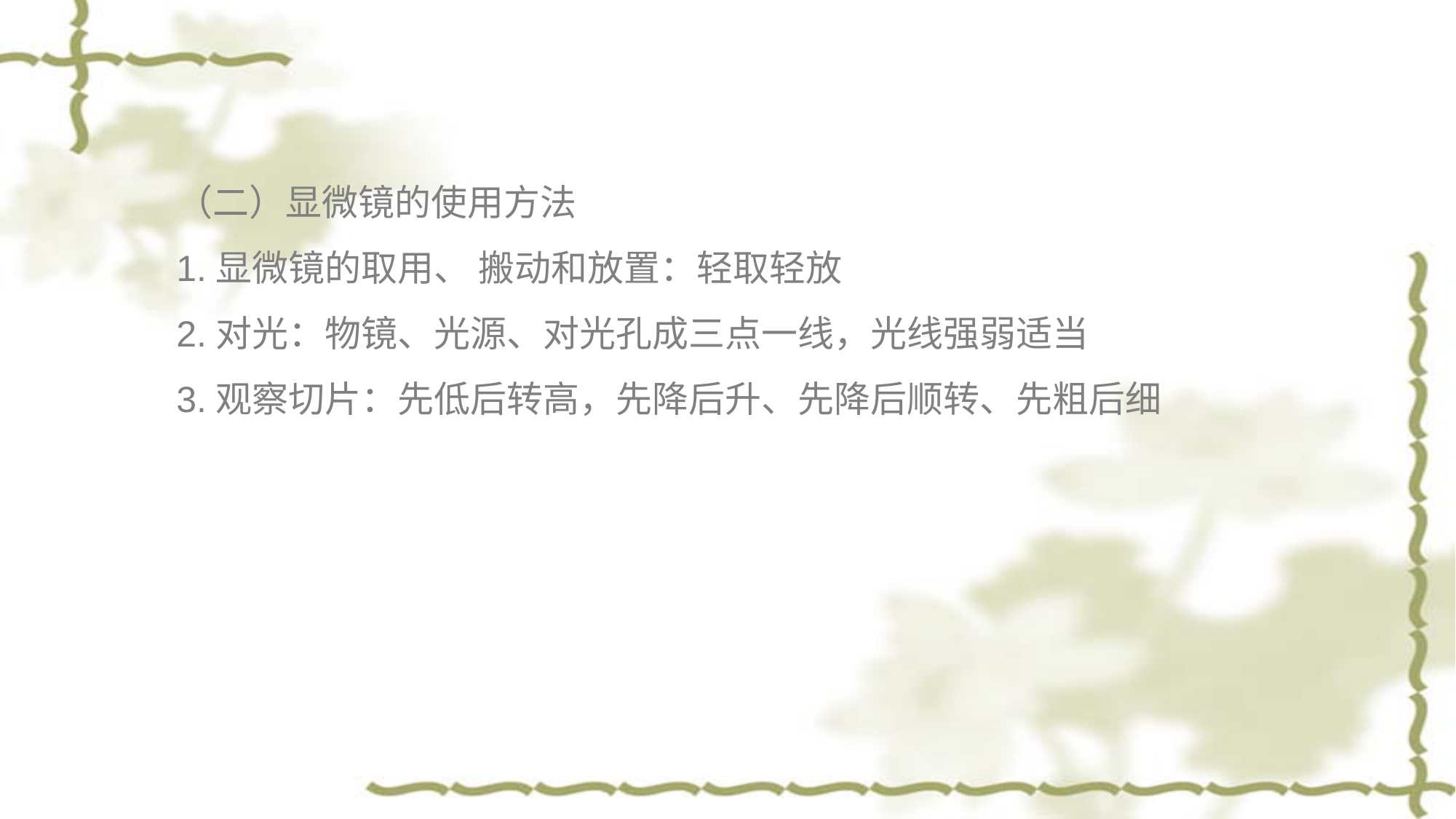

（二）显微镜的使用方法
1.显微镜的取用、 搬动和放置：轻取轻放
2.对光：物镜、光源、对光孔成三点一线，光线强弱适当
3.观察切片：先低后转高，先降后升、先降后顺转、先粗后细